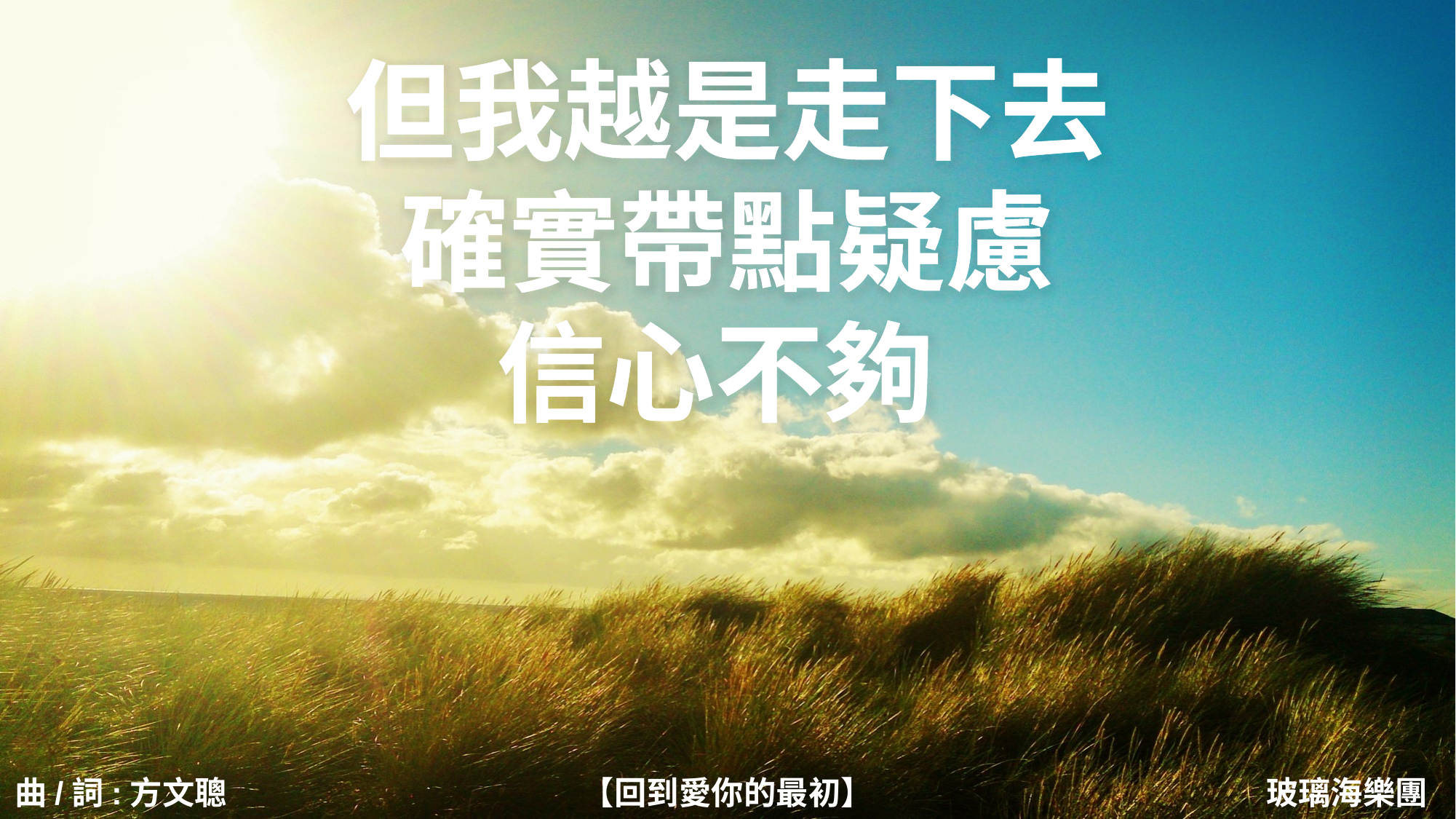

但我越是走下去
確實帶點疑慮
信心不夠
曲/詞:方文聰		   		   【回到愛你的最初】				       玻璃海樂團